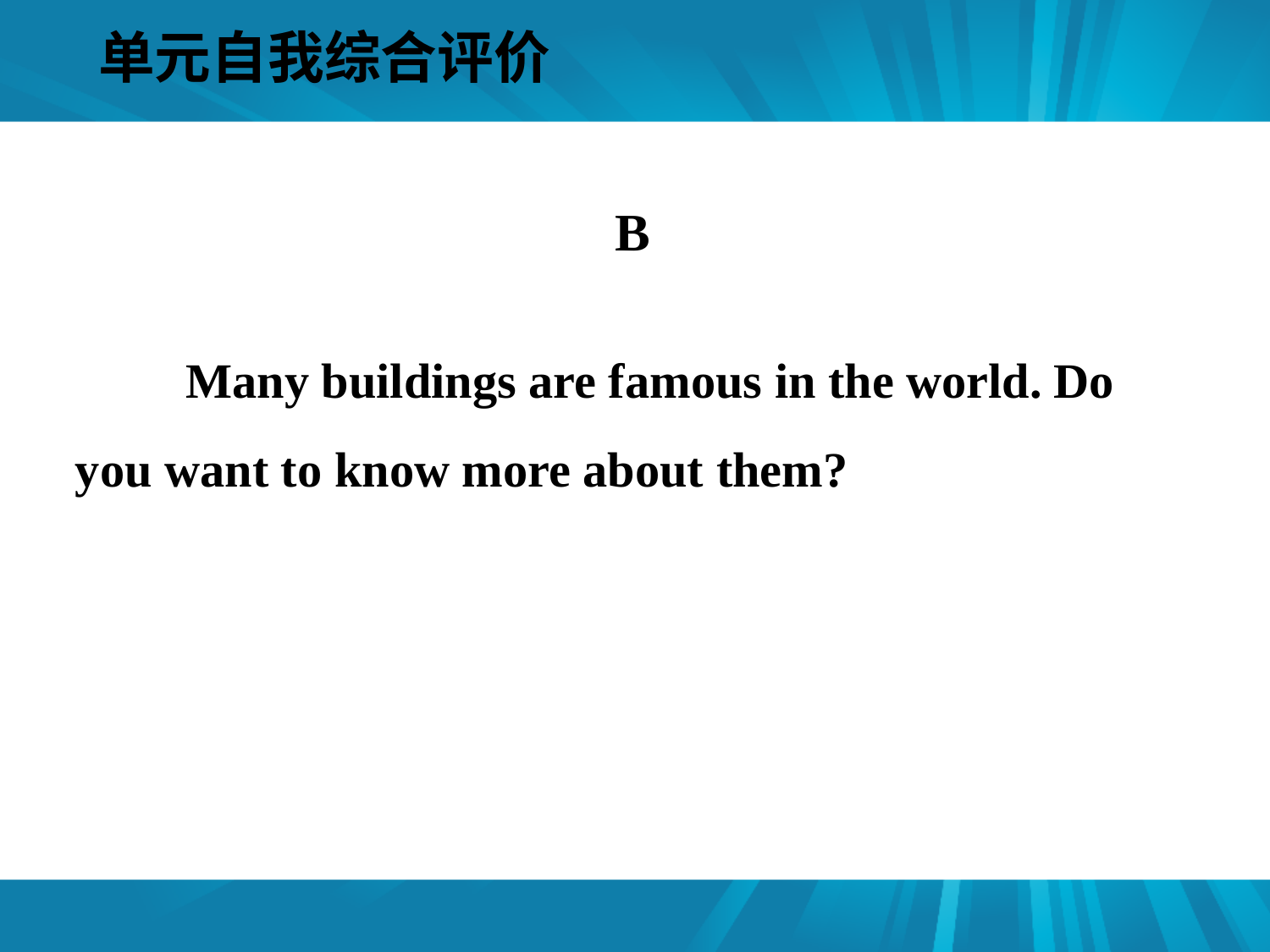

单元自我综合评价
#
B
         Many buildings are famous in the world. Do you want to know more about them?